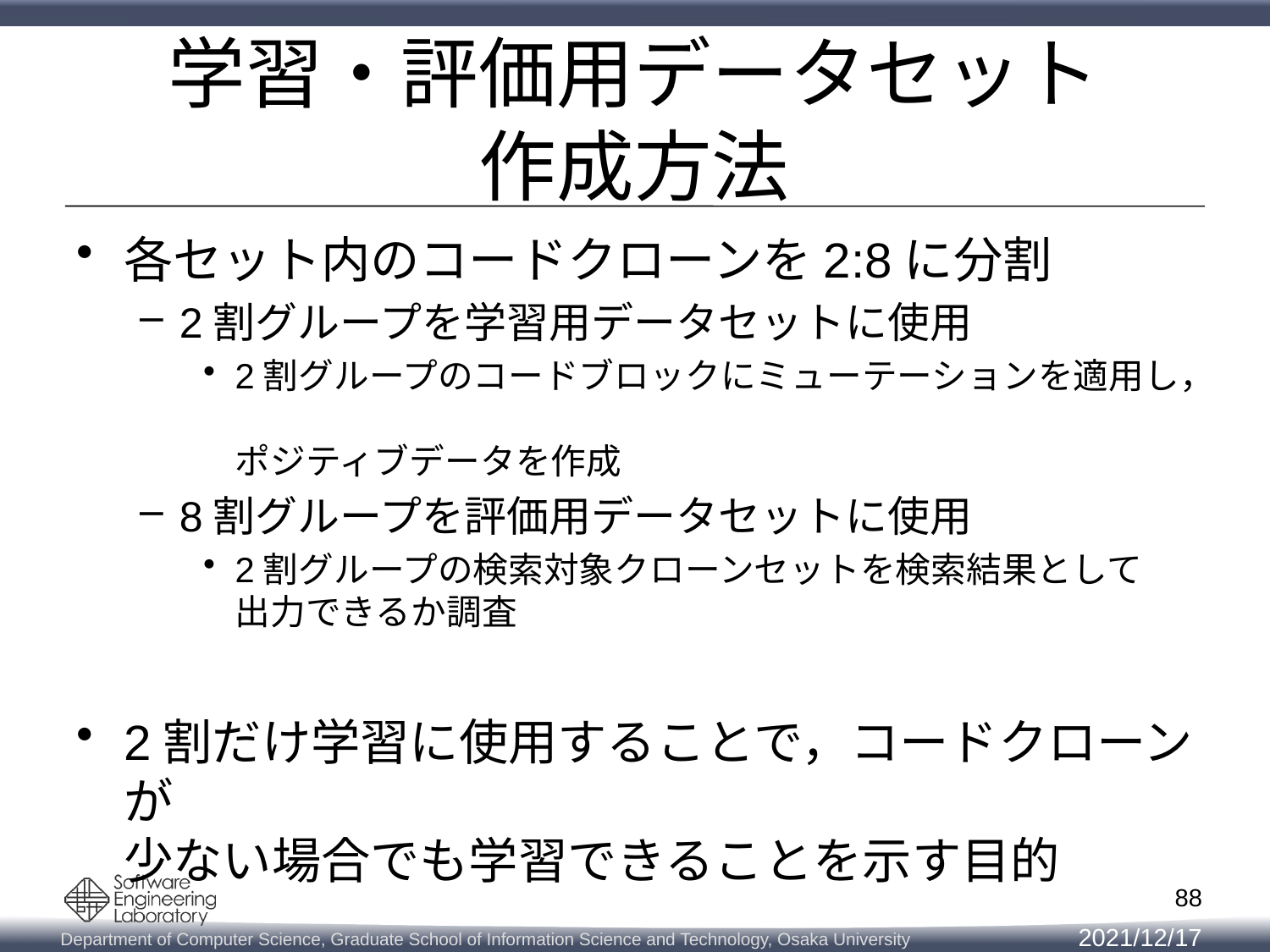

# 学習・評価用データセット 作成方法
各セット内のコードクローンを2:8に分割
2割グループを学習用データセットに使用
2割グループのコードブロックにミューテーションを適用し，
ポジティブデータを作成
8割グループを評価用データセットに使用
2割グループの検索対象クローンセットを検索結果として
出力できるか調査

2割だけ学習に使用することで，コードクローンが
少ない場合でも学習できることを示す目的
88
2021/12/17